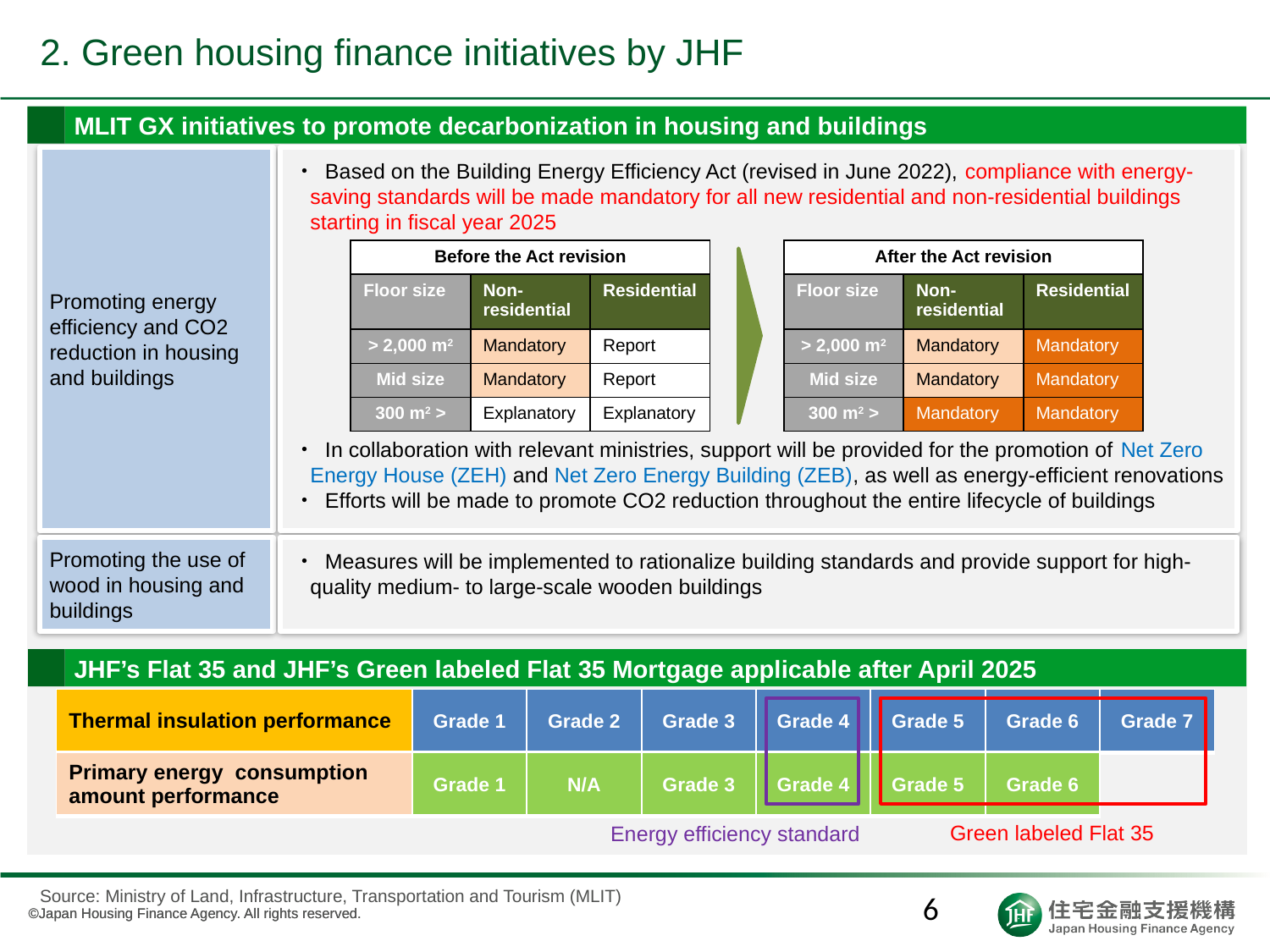

2. Green housing finance initiatives by JHF

MLIT GX initiatives to promote decarbonization in housing and buildings

Promoting energy efficiency and CO2 reduction in housing and buildings
・ Based on the Building Energy Efficiency Act (revised in June 2022), compliance with energy-saving standards will be made mandatory for all new residential and non-residential buildings starting in fiscal year 2025

・ In collaboration with relevant ministries, support will be provided for the promotion of Net Zero Energy House (ZEH) and Net Zero Energy Building (ZEB), as well as energy-efficient renovations
・ Efforts will be made to promote CO2 reduction throughout the entire lifecycle of buildings

| Before the Act revision |  |  |
| --- | --- | --- |
| Floor size | Non-residential | Residential |
| > 2,000 m2 | Mandatory | Report |
| Mid size | Mandatory | Report |
| 300 m2 > | Explanatory | Explanatory |
| After the Act revision |  |  |
| --- | --- | --- |
| Floor size | Non-residential | Residential |
| > 2,000 m2 | Mandatory | Mandatory |
| Mid size | Mandatory | Mandatory |
| 300 m2 > | Mandatory | Mandatory |

Promoting the use of wood in housing and buildings
・ Measures will be implemented to rationalize building standards and provide support for high-quality medium- to large-scale wooden buildings

JHF’s Flat 35 and JHF’s Green labeled Flat 35 Mortgage applicable after April 2025
| Thermal insulation performance | Grade 1 | Grade 2 | Grade 3 | Grade 4 | Grade 5 | Grade 6 | Grade 7 |
| --- | --- | --- | --- | --- | --- | --- | --- |

| Primary energy consumption amount performance | Grade 1 | N/A | Grade 3 | Grade 4 | Grade 5 | Grade 6 |
| --- | --- | --- | --- | --- | --- | --- |
Energy efficiency standard
Green labeled Flat 35
Source: Ministry of Land, Infrastructure, Transportation and Tourism (MLIT)
6